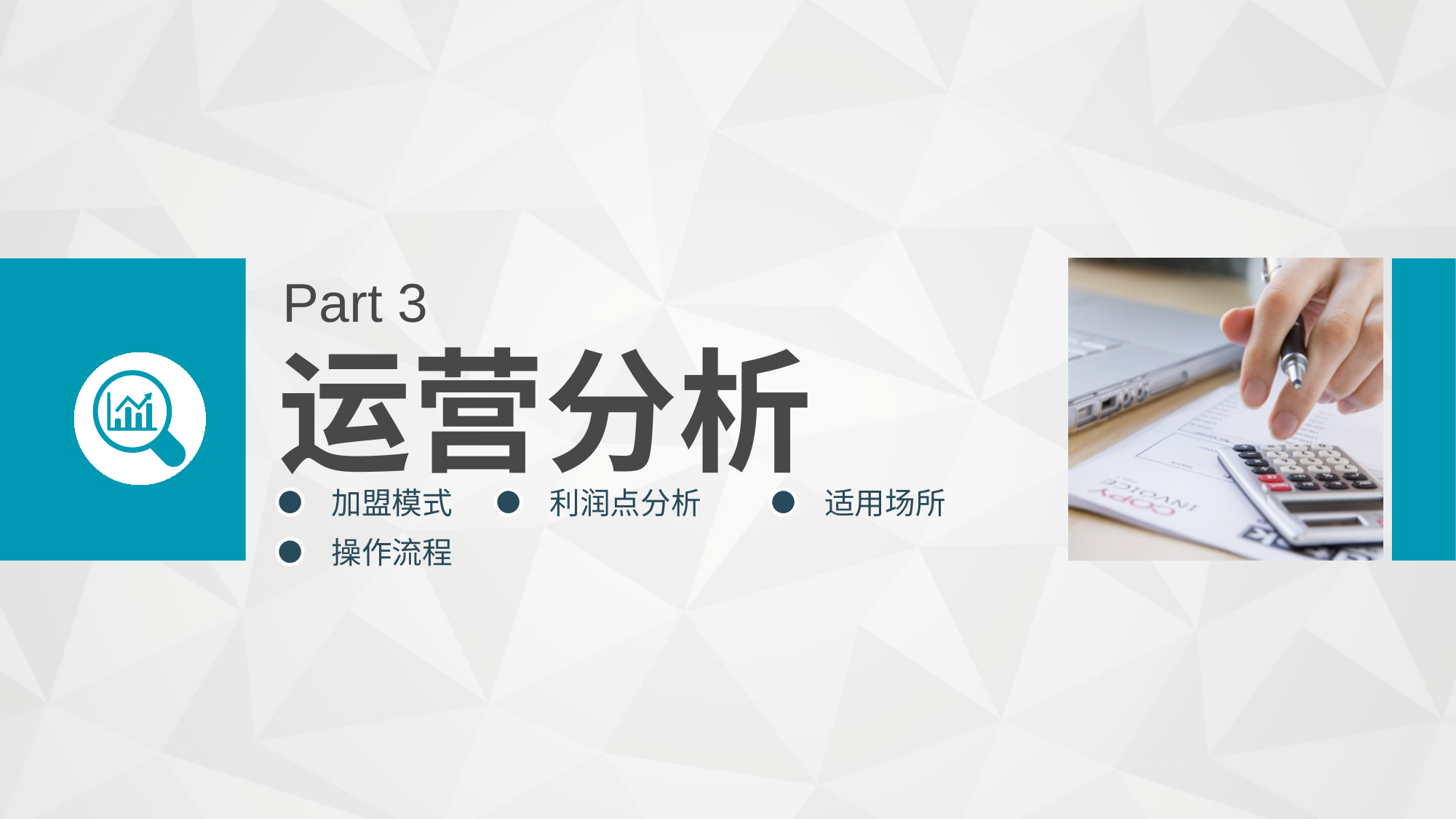

Part 3
运营分析

加盟模式
利润点分析
适用场所

操作流程